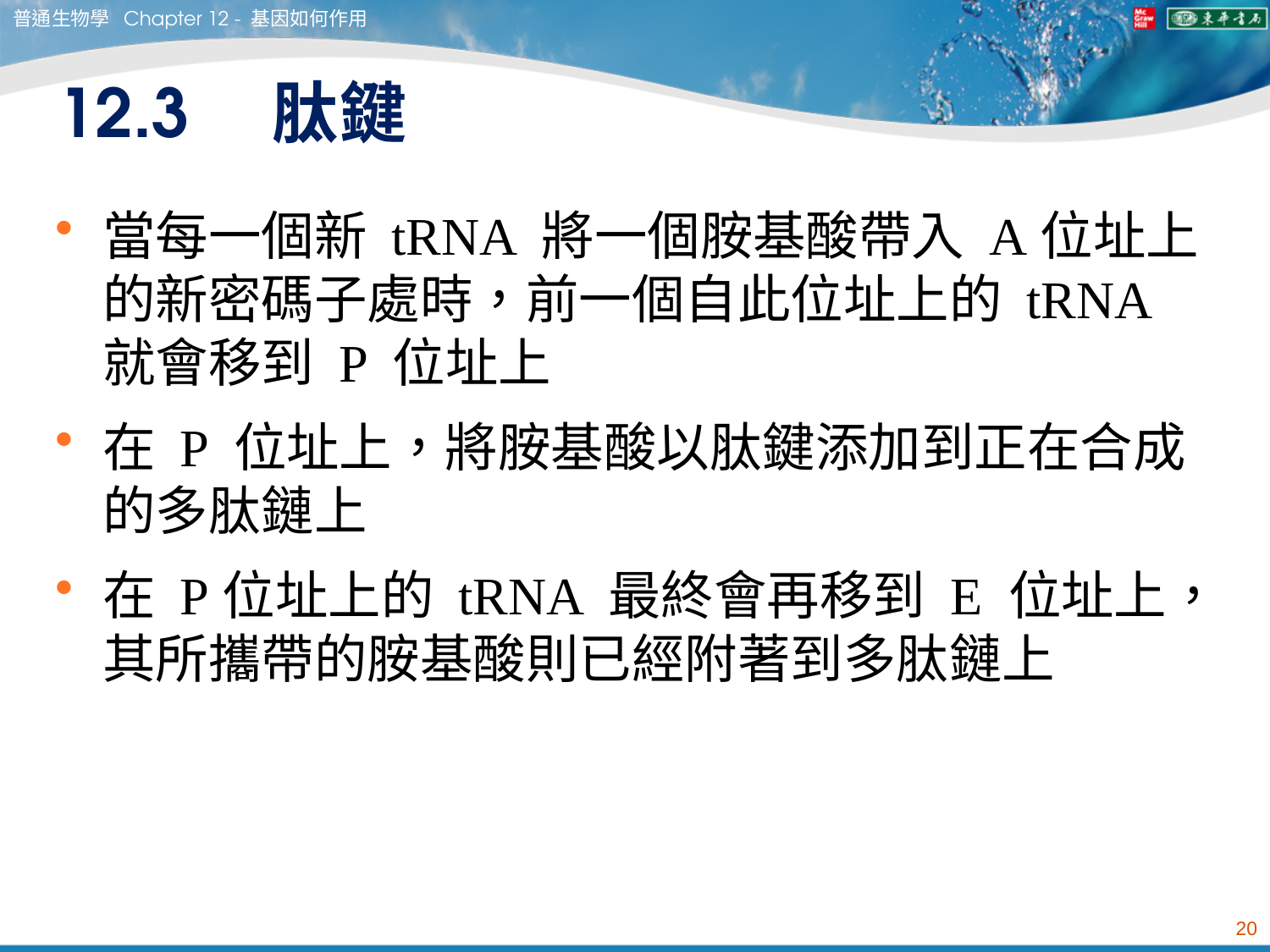

普通生物學  Chapter 12 - 基因如何作用
# 12.3　肽鍵
當每一個新 tRNA 將一個胺基酸帶入 A位址上的新密碼子處時，前一個自此位址上的 tRNA 就會移到 P 位址上
在 P 位址上，將胺基酸以肽鍵添加到正在合成的多肽鏈上
在 P位址上的 tRNA 最終會再移到 E 位址上，其所攜帶的胺基酸則已經附著到多肽鏈上
20